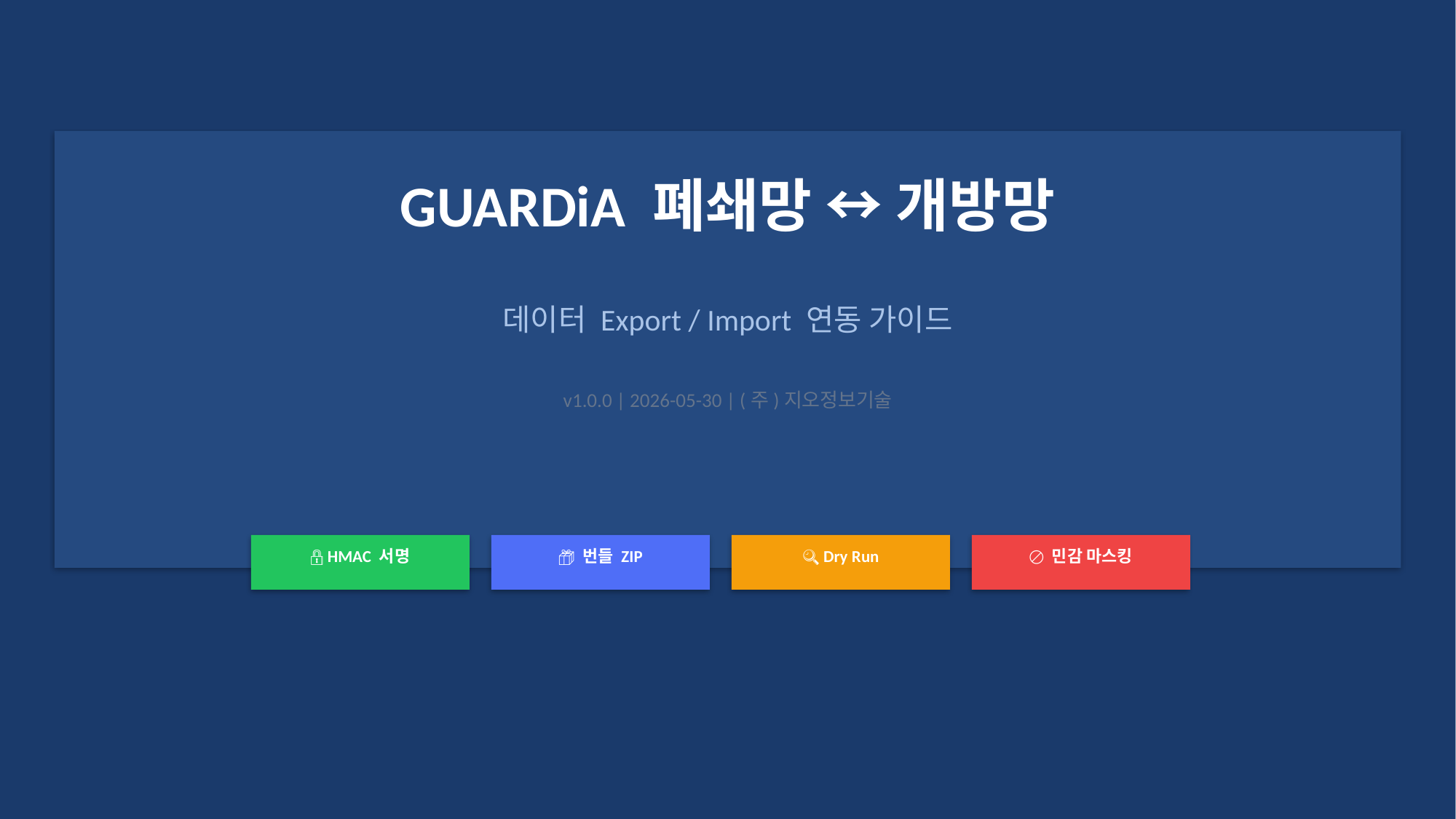

GUARDiA 폐쇄망 ↔ 개방망
데이터 Export / Import 연동 가이드
v1.0.0 | 2026-05-30 | (주)지오정보기술

🔒 HMAC 서명
📦 번들 ZIP
🔍 Dry Run
🚫 민감 마스킹